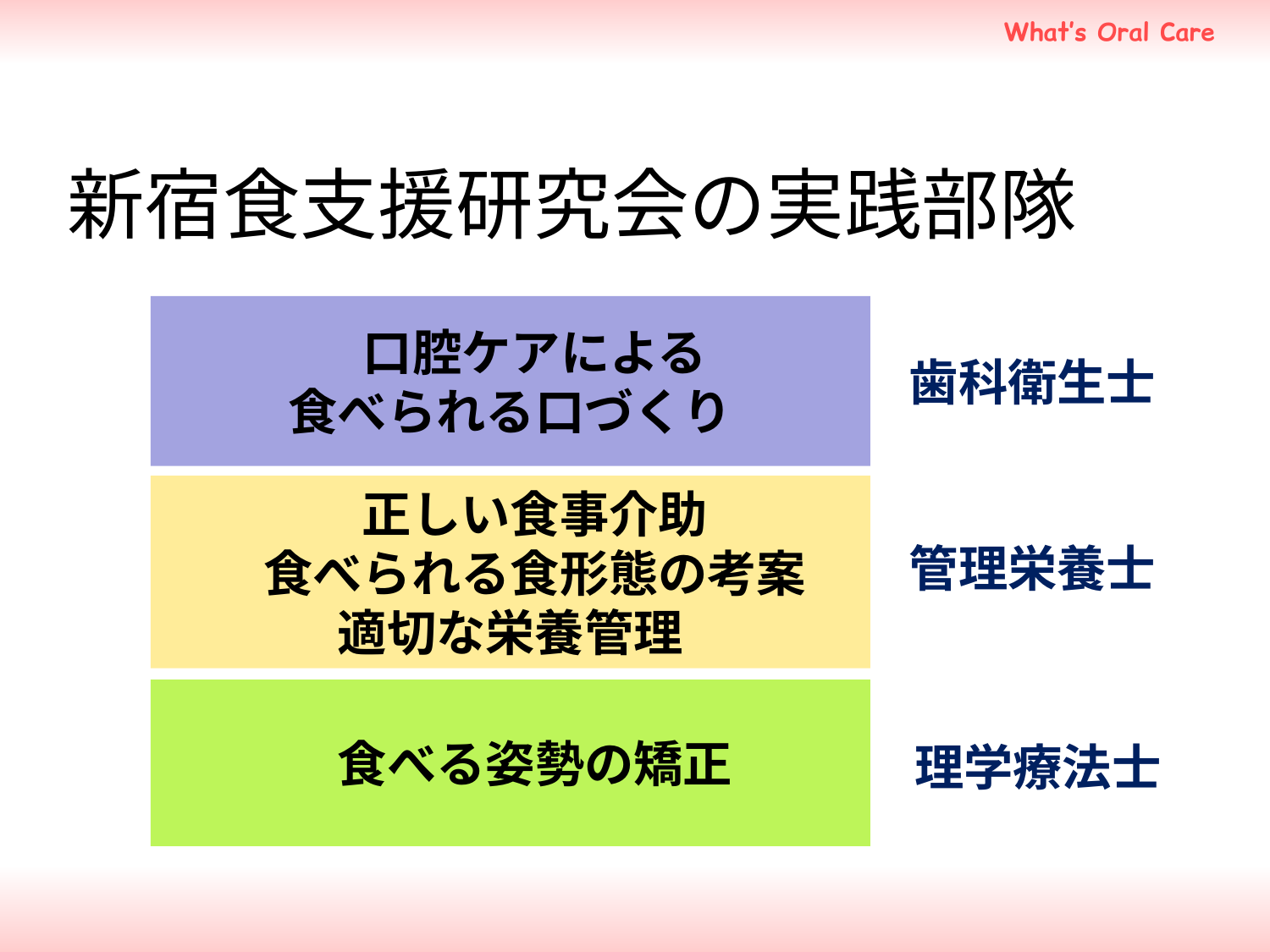

新宿食支援研究会の実践部隊
　口腔ケアによる
食べられる口づくり
歯科衛生士
　正しい食事介助
　食べられる食形態の考案
適切な栄養管理
管理栄養士

　食べる姿勢の矯正

理学療法士